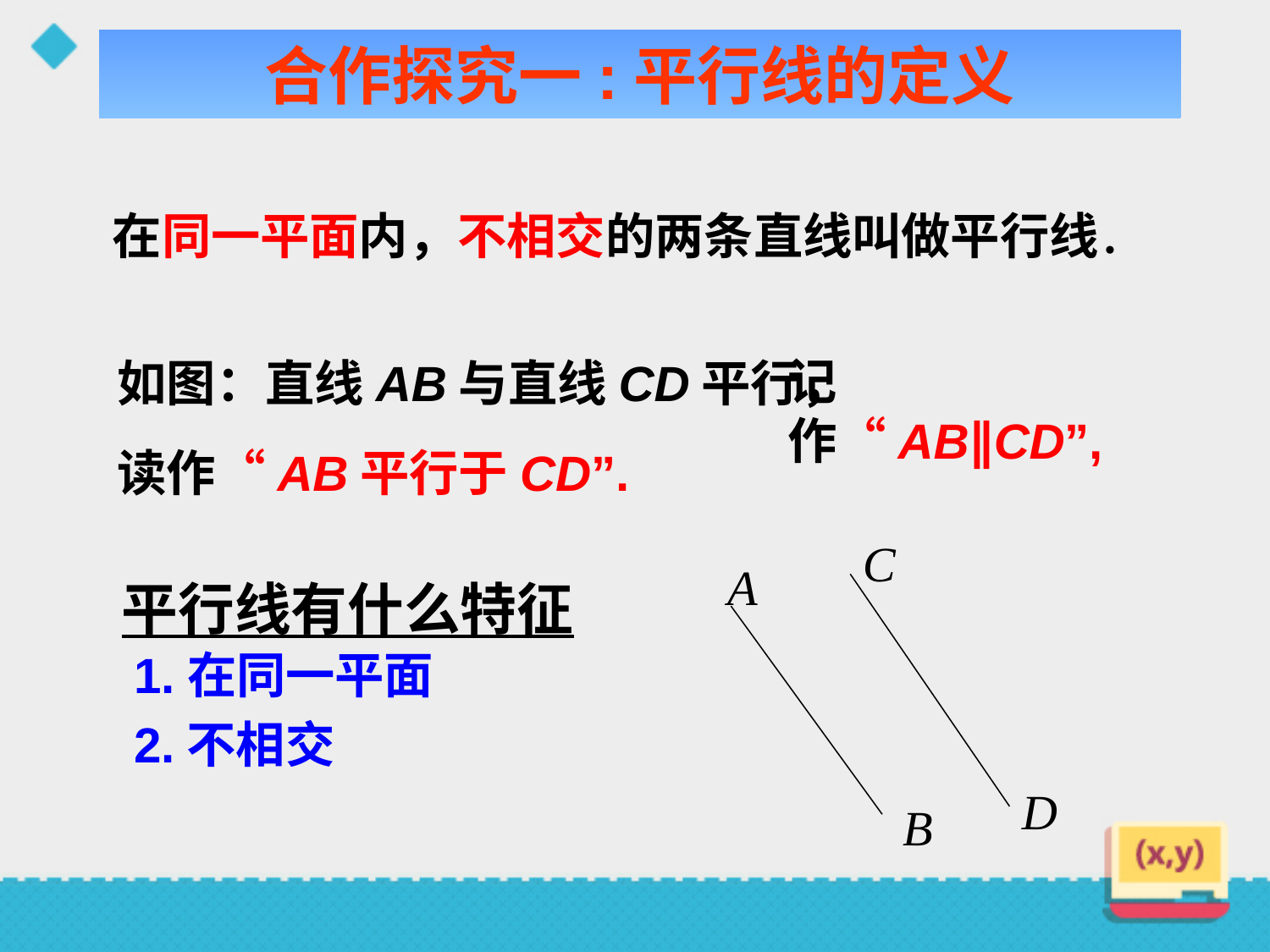

合作探究一:平行线的定义
        在同一平面内，不相交的两条直线叫做平行线．
记作“AB∥CD”,
如图：直线AB与直线CD平行，
读作“AB平行于CD”.
C

D
A

B
平行线有什么特征
 1.在同一平面
 2.不相交